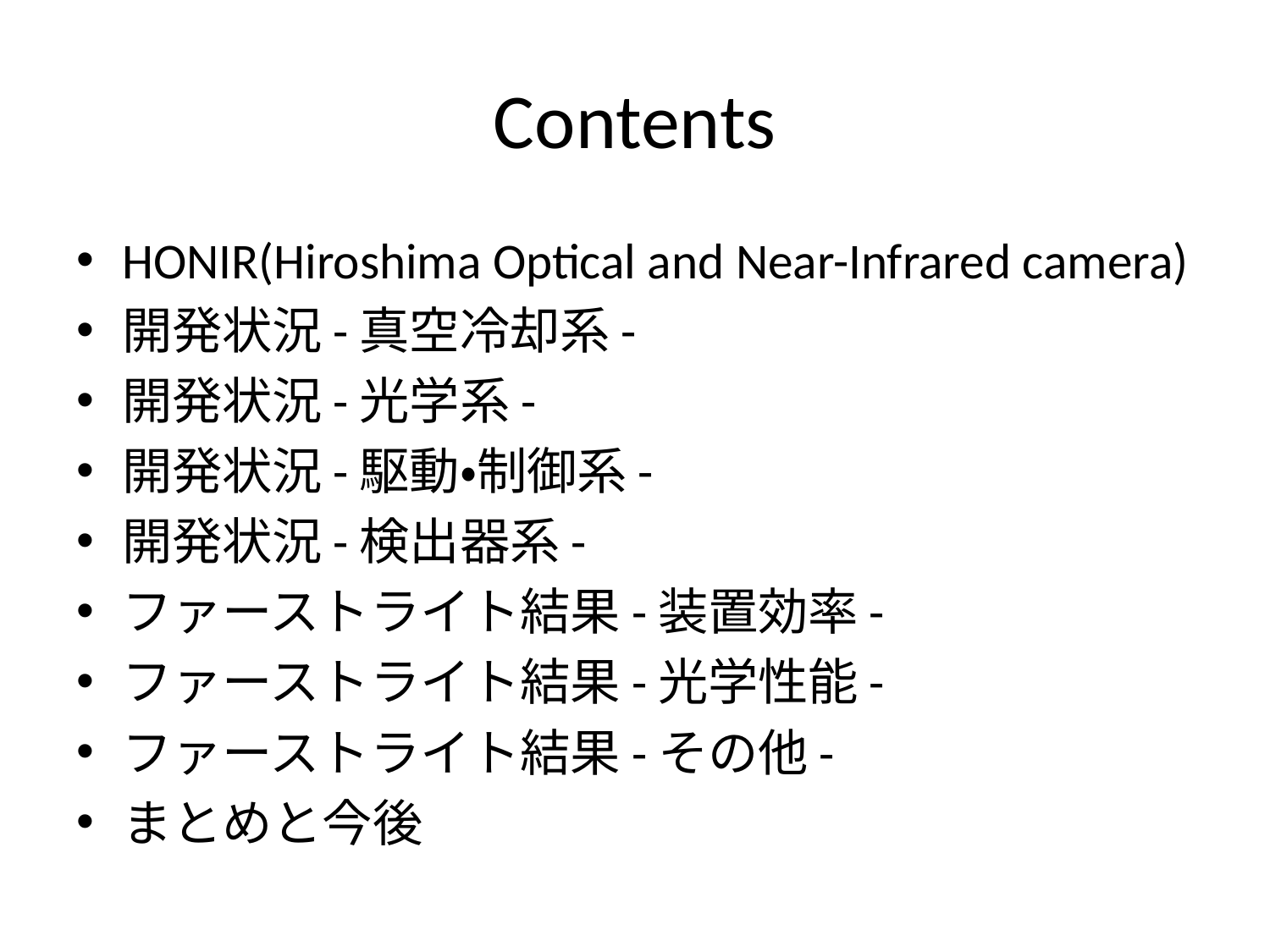

# Contents
HONIR(Hiroshima Optical and Near-Infrared camera)
開発状況-真空冷却系-
開発状況-光学系-
開発状況-駆動・制御系-
開発状況-検出器系-
ファーストライト結果-装置効率-
ファーストライト結果-光学性能-
ファーストライト結果-その他-
まとめと今後